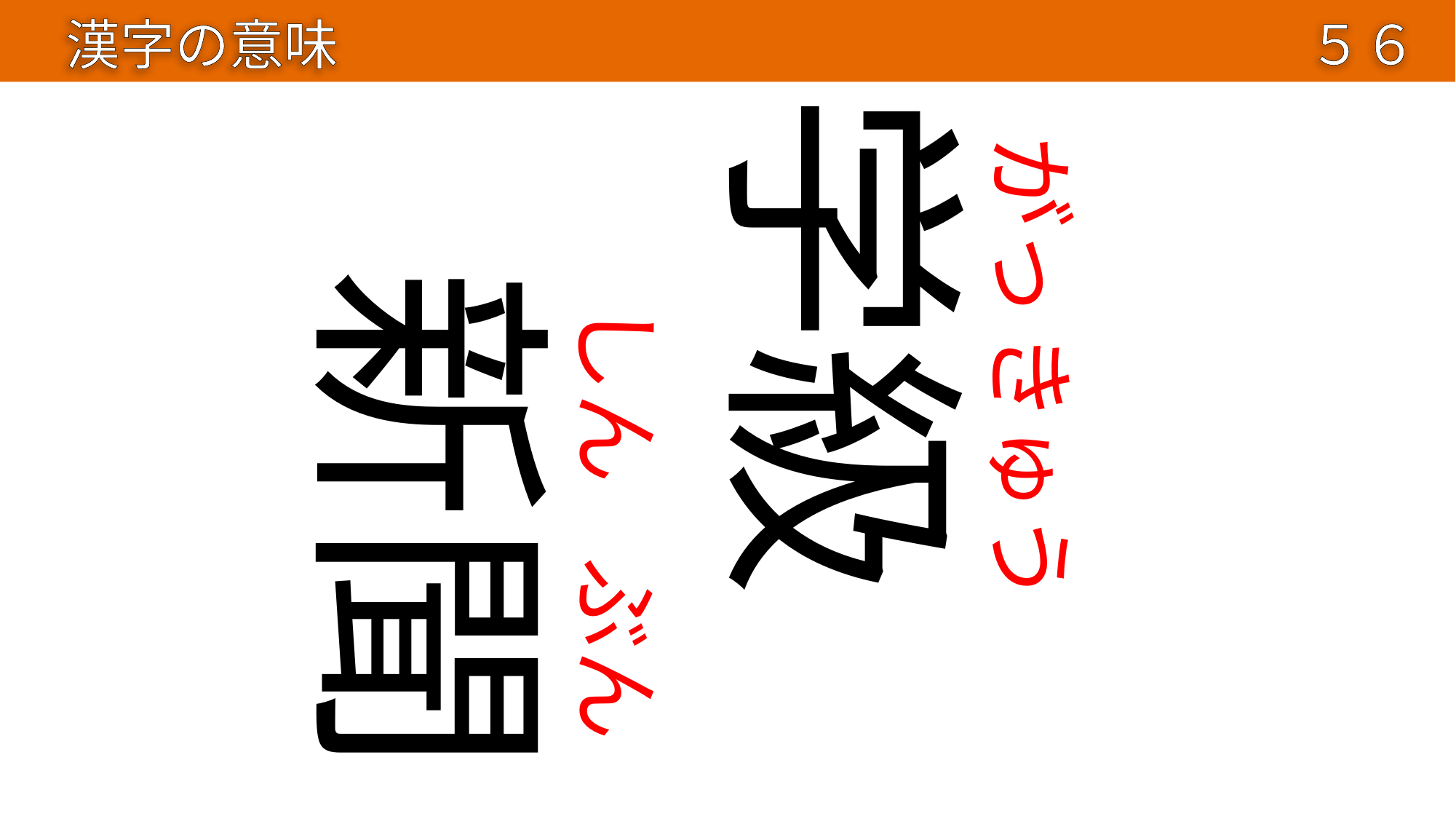

漢字の意味
５６
学級
がっ
新聞
しん
きゅう
ぶん